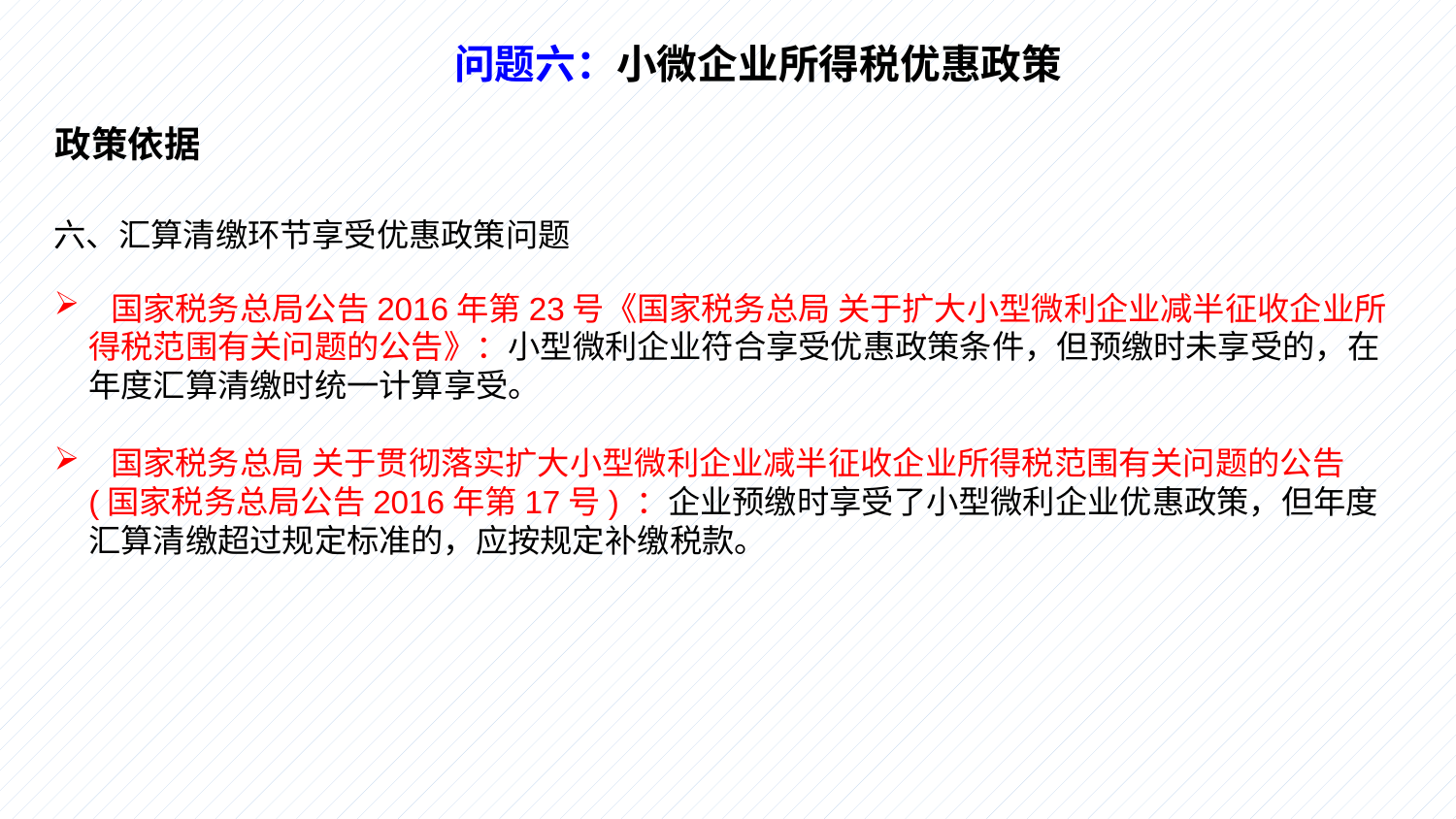

问题六：小微企业所得税优惠政策
政策依据
六、汇算清缴环节享受优惠政策问题

  国家税务总局公告2016年第23号《国家税务总局 关于扩大小型微利企业减半征收企业所得税范围有关问题的公告》：小型微利企业符合享受优惠政策条件，但预缴时未享受的，在年度汇算清缴时统一计算享受。

  国家税务总局 关于贯彻落实扩大小型微利企业减半征收企业所得税范围有关问题的公告(国家税务总局公告2016年第17号) ：企业预缴时享受了小型微利企业优惠政策，但年度汇算清缴超过规定标准的，应按规定补缴税款。